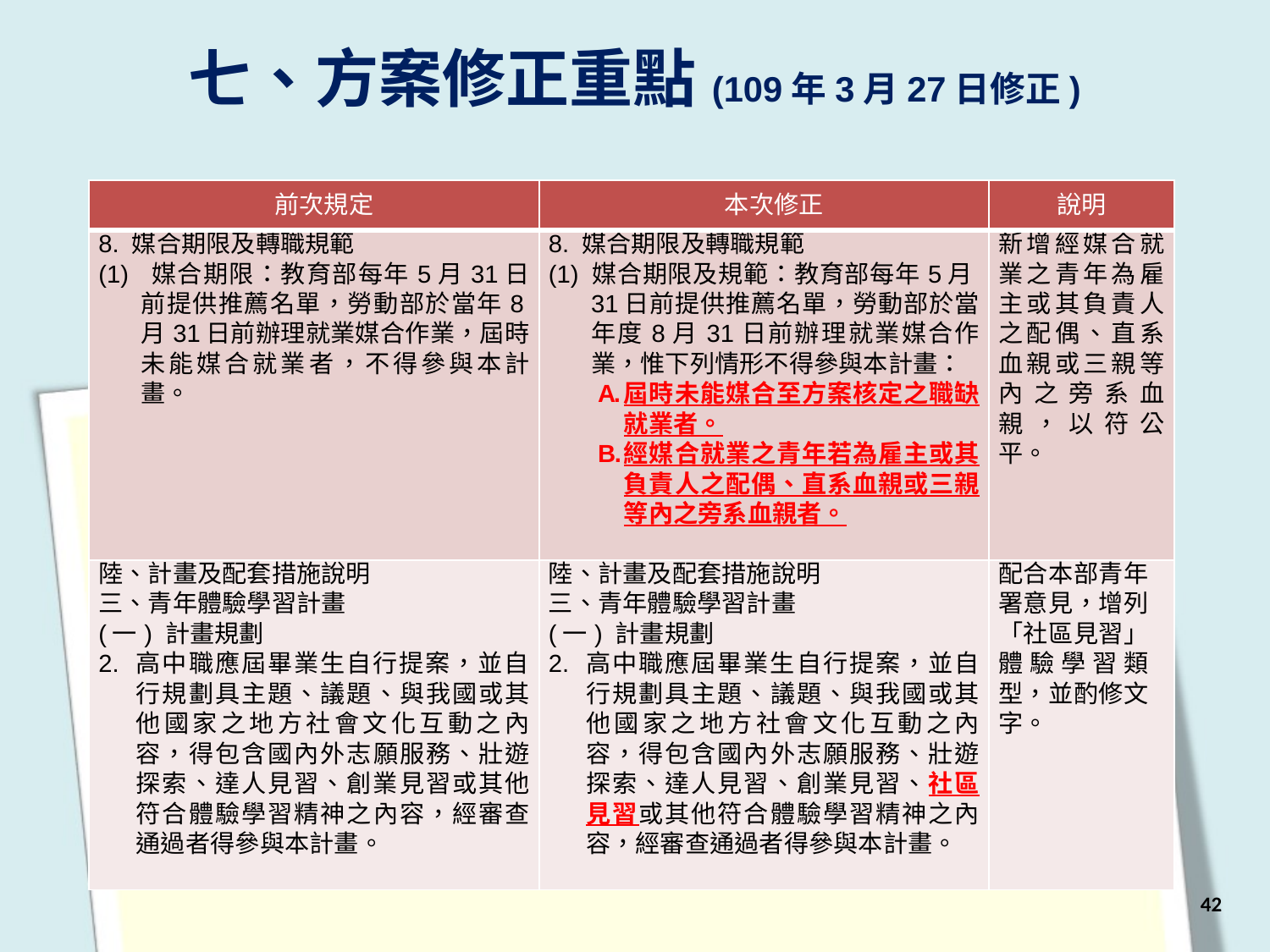

七、方案修正重點(109年3月27日修正)
| 前次規定 | 本次修正 | 說明 |
| --- | --- | --- |
| 8. 媒合期限及轉職規範 (1) 媒合期限：教育部每年5月31日前提供推薦名單，勞動部於當年8月31日前辦理就業媒合作業，屆時未能媒合就業者，不得參與本計畫。 | 8. 媒合期限及轉職規範 (1) 媒合期限及規範：教育部每年5月31日前提供推薦名單，勞動部於當年度8月31日前辦理就業媒合作業，惟下列情形不得參與本計畫： 屆時未能媒合至方案核定之職缺就業者。 經媒合就業之青年若為雇主或其負責人之配偶、直系血親或三親等內之旁系血親者。 | 新增經媒合就業之青年為雇主或其負責人之配偶、直系血親或三親等內之旁系血親，以符公平。 |
| 陸、計畫及配套措施說明 三、青年體驗學習計畫 (一) 計畫規劃 高中職應屆畢業生自行提案，並自行規劃具主題、議題、與我國或其他國家之地方社會文化互動之內容，得包含國內外志願服務、壯遊探索、達人見習、創業見習或其他符合體驗學習精神之內容，經審查通過者得參與本計畫。 | 陸、計畫及配套措施說明 三、青年體驗學習計畫 (一) 計畫規劃 高中職應屆畢業生自行提案，並自行規劃具主題、議題、與我國或其他國家之地方社會文化互動之內容，得包含國內外志願服務、壯遊探索、達人見習、創業見習、社區見習或其他符合體驗學習精神之內容，經審查通過者得參與本計畫。 | 配合本部青年署意見，增列「社區見習」體驗學習類型，並酌修文字。 |
42